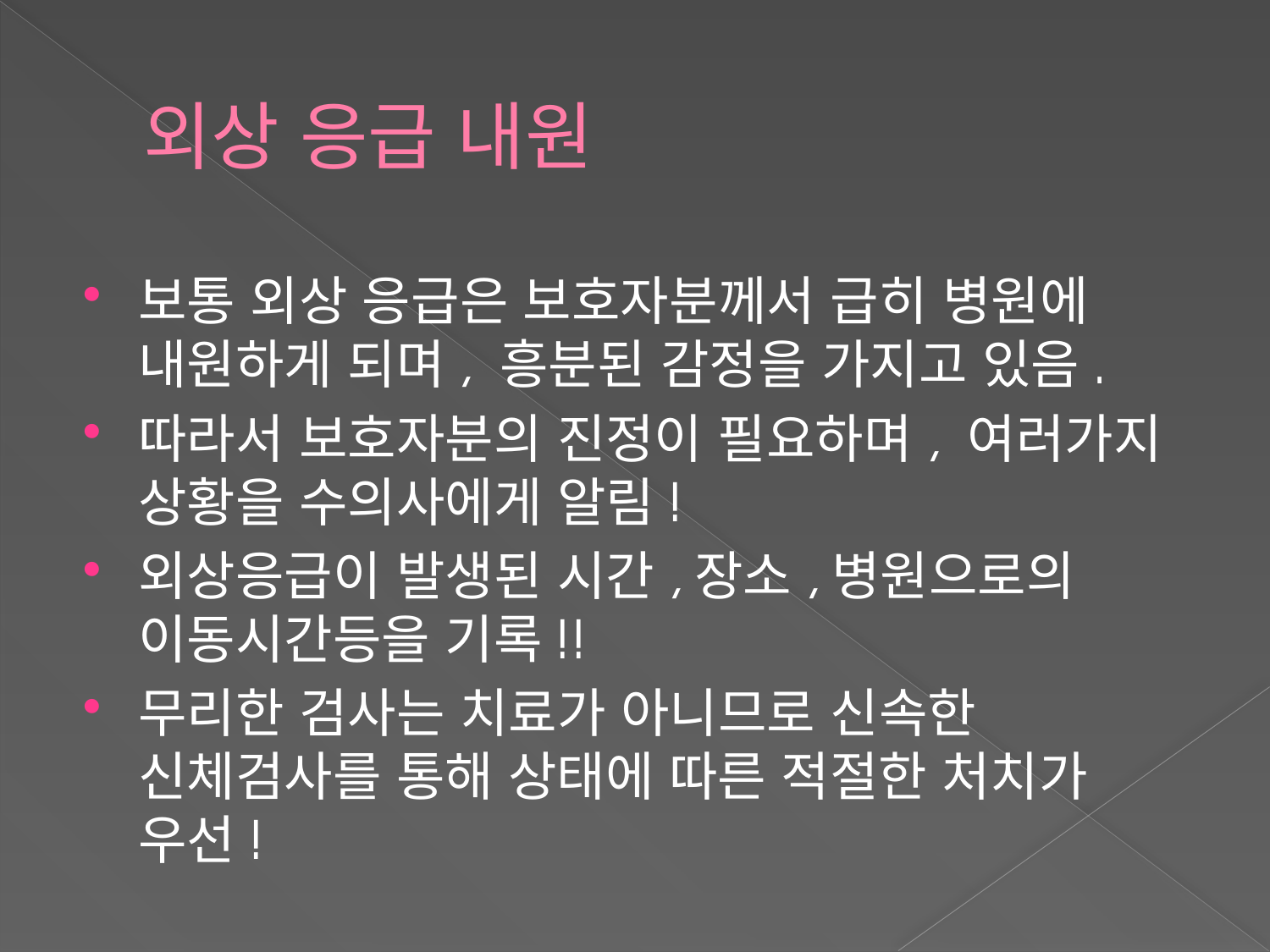

# 외상 응급 내원
보통 외상 응급은 보호자분께서 급히 병원에 내원하게 되며, 흥분된 감정을 가지고 있음.
따라서 보호자분의 진정이 필요하며, 여러가지 상황을 수의사에게 알림!
외상응급이 발생된 시간,장소,병원으로의 이동시간등을 기록!!
무리한 검사는 치료가 아니므로 신속한 신체검사를 통해 상태에 따른 적절한 처치가 우선!